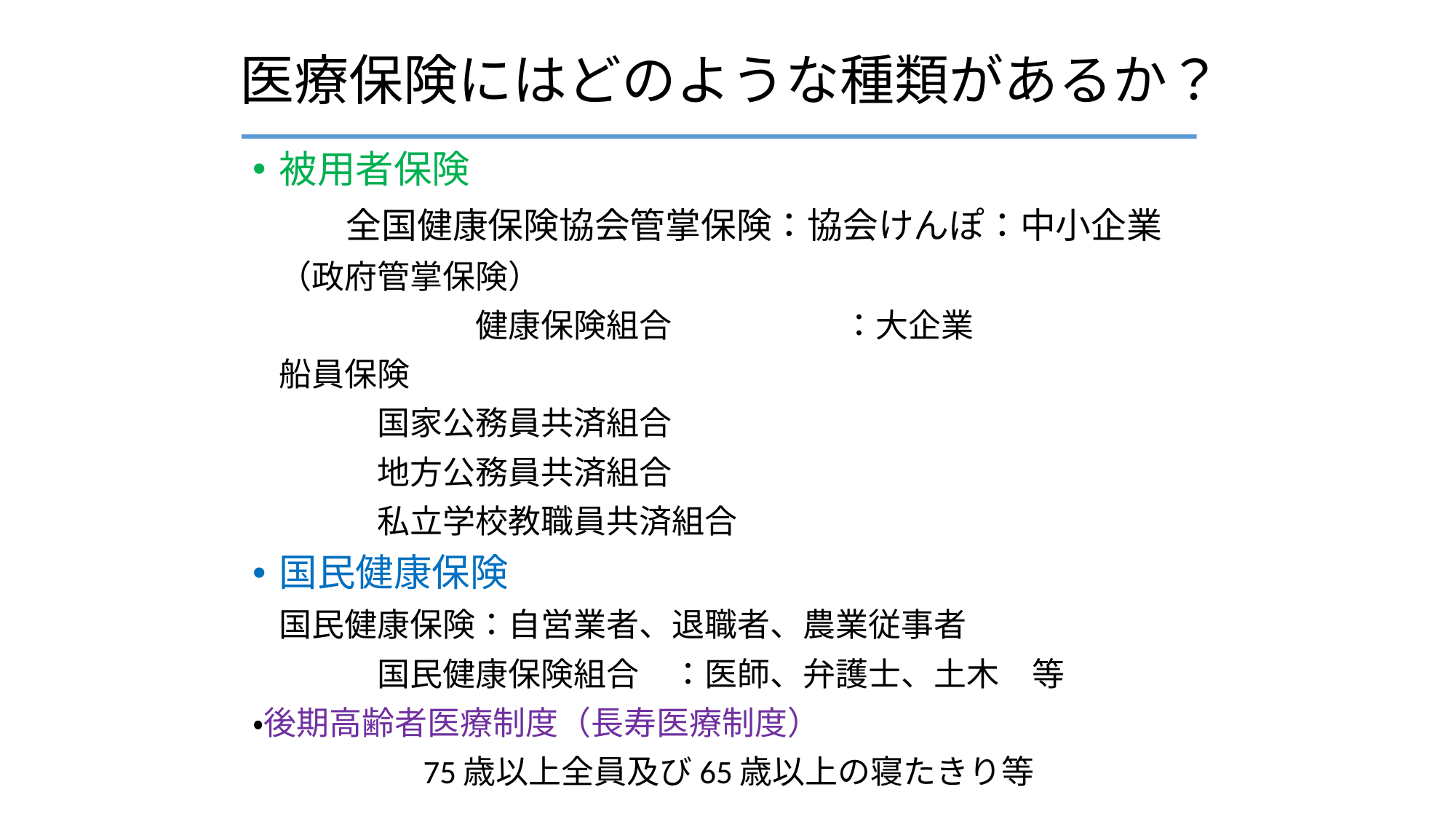

# 医療保険にはどのような種類があるか？

被用者保険
          全国健康保険協会管掌保険：協会けんぽ：中小企業
		（政府管掌保険）
　　　　 	健康保険組合	　　　　　 ：大企業
		船員保険
　　	国家公務員共済組合
　　	地方公務員共済組合
　　	私立学校教職員共済組合
国民健康保険
		国民健康保険	：自営業者、退職者、農業従事者
　　	国民健康保険組合	：医師、弁護士、土木　等
・後期高齢者医療制度（長寿医療制度）
　　　　　75歳以上全員及び65歳以上の寝たきり等